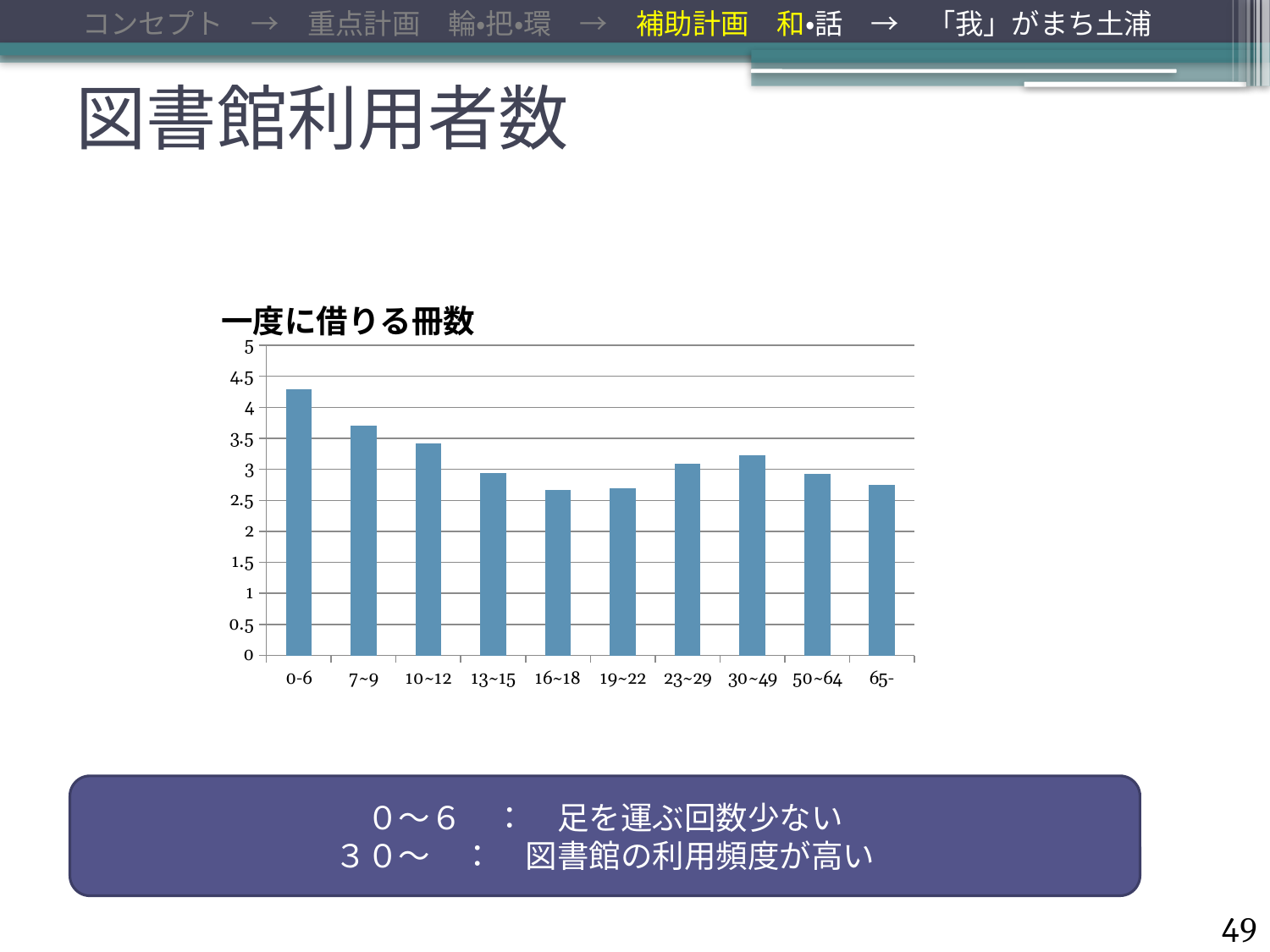

コンセプト　→　重点計画　輪・把・環　→　補助計画　和・話　→　「我」がまち土浦
# 図書館利用者数

### Chart: 一度に借りる冊数

| Category | 一度に借りる冊数 |
|---|---|
| 0-6 | 4.294411177644711 |
| 7~9 | 3.7057305812058665 |
| 10~12 | 3.4166507177033494 |
| 13~15 | 2.9469871583799803 |
| 16~18 | 2.6740638002773927 |
| 19~22 | 2.700749063670412 |
| 23~29 | 3.0882407926715274 |
| 30~49 | 3.2287831219389678 |
| 50~64 | 2.9210464531276203 |
| 65- | 2.7499656672007324 |
０～６　：　足を運ぶ回数少ない
３０～　：　図書館の利用頻度が高い
49